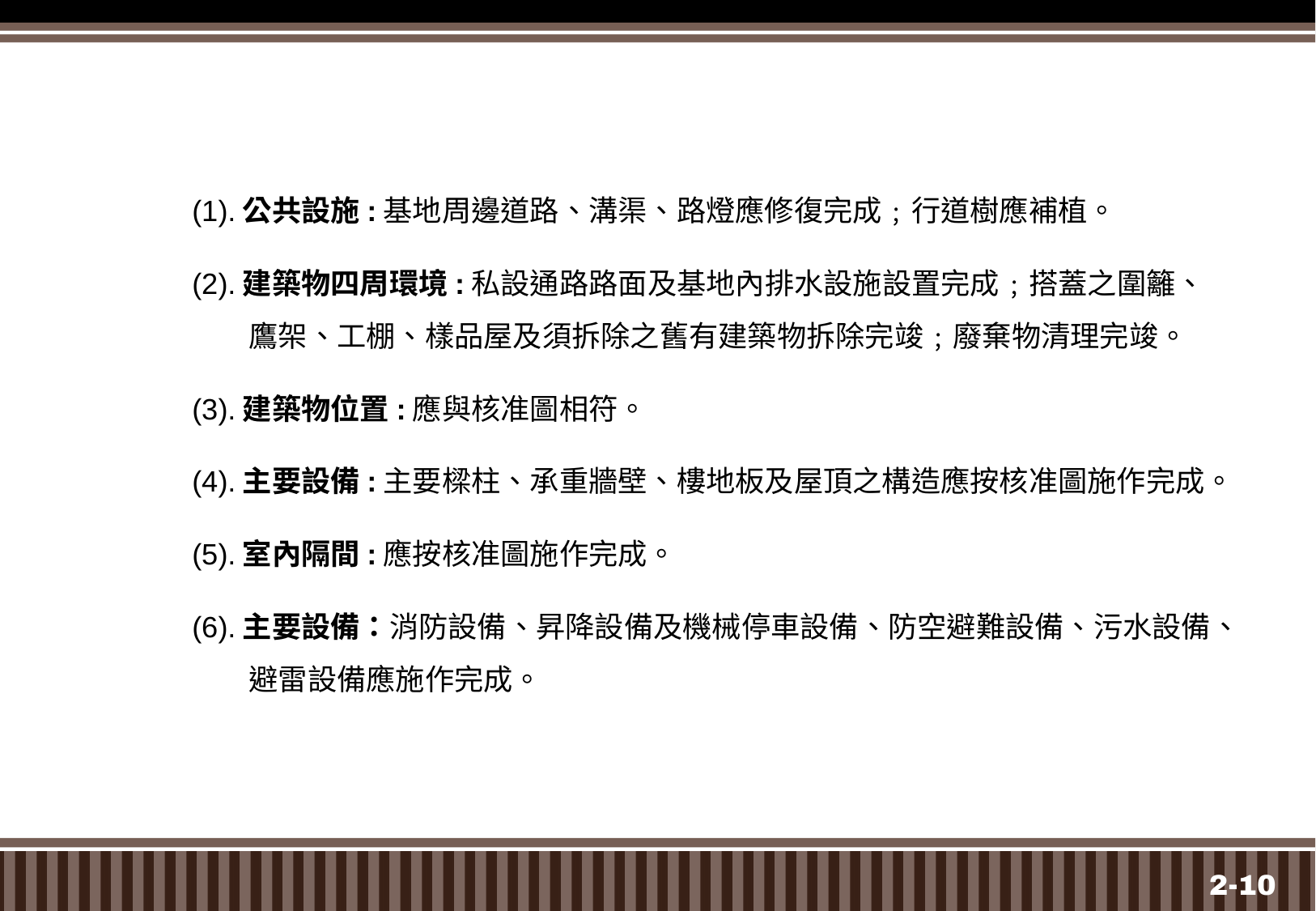

(1).公共設施:基地周邊道路、溝渠、路燈應修復完成﹔行道樹應補植。
(2).建築物四周環境:私設通路路面及基地內排水設施設置完成﹔搭蓋之圍籬、鷹架、工棚、樣品屋及須拆除之舊有建築物拆除完竣﹔廢棄物清理完竣。
(3).建築物位置:應與核准圖相符。
(4).主要設備:主要樑柱、承重牆壁、樓地板及屋頂之構造應按核准圖施作完成。
(5).室內隔間:應按核准圖施作完成。
(6).主要設備：消防設備、昇降設備及機械停車設備、防空避難設備、污水設備、避雷設備應施作完成。
2-10